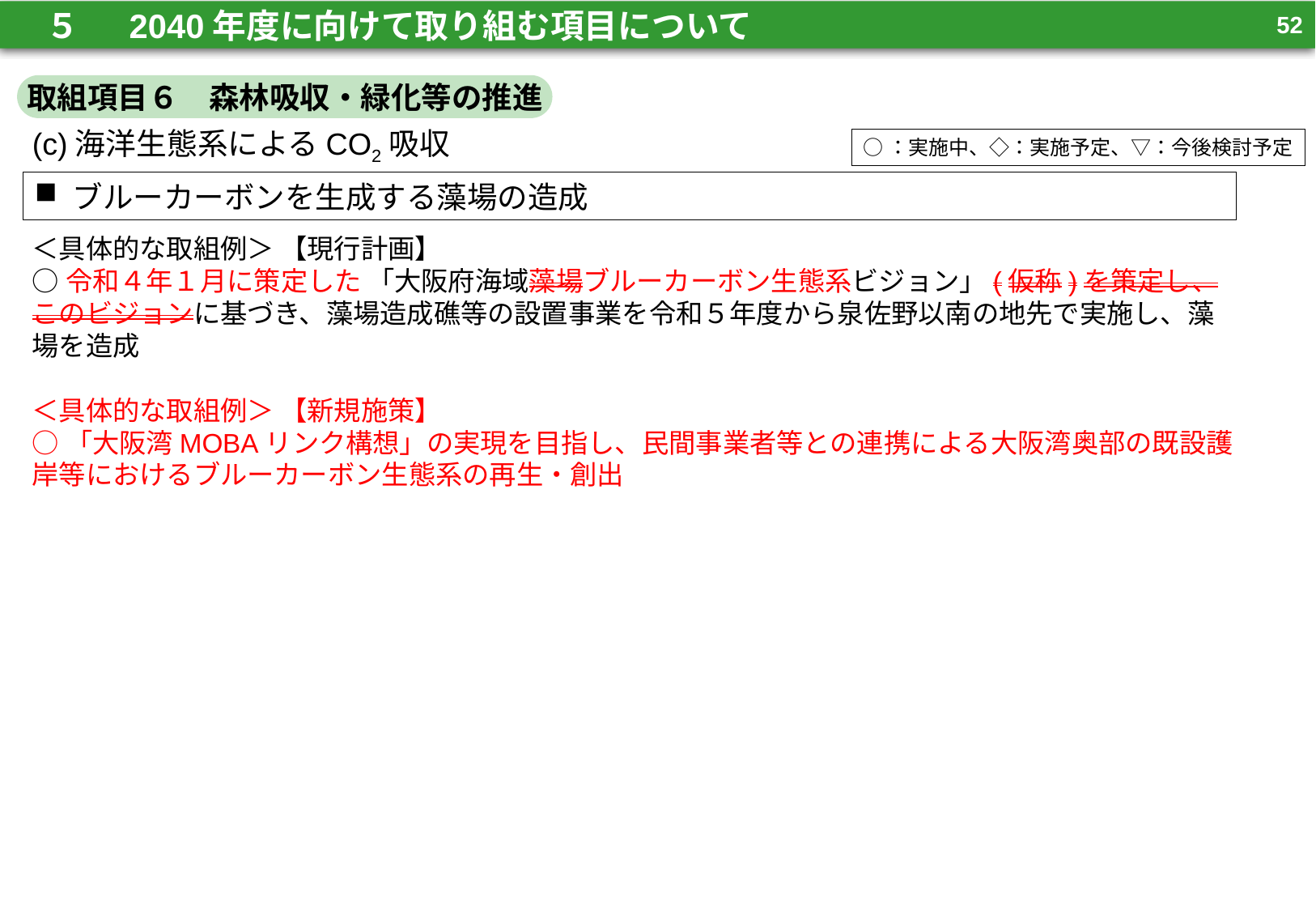

52
　５　 2040年度に向けて取り組む項目について
52
取組項目６　森林吸収・緑化等の推進
(c)海洋生態系によるCO2吸収
○：実施中、◇：実施予定、▽：今後検討予定
ブルーカーボンを生成する藻場の造成
＜具体的な取組例＞ 【現行計画】
○令和４年１月に策定した 「大阪府海域藻場ブルーカーボン生態系ビジョン」(仮称)を策定し、このビジョンに基づき、藻場造成礁等の設置事業を令和５年度から泉佐野以南の地先で実施し、藻場を造成

＜具体的な取組例＞ 【新規施策】
○「大阪湾MOBAリンク構想」の実現を目指し、民間事業者等との連携による大阪湾奥部の既設護岸等におけるブルーカーボン生態系の再生・創出